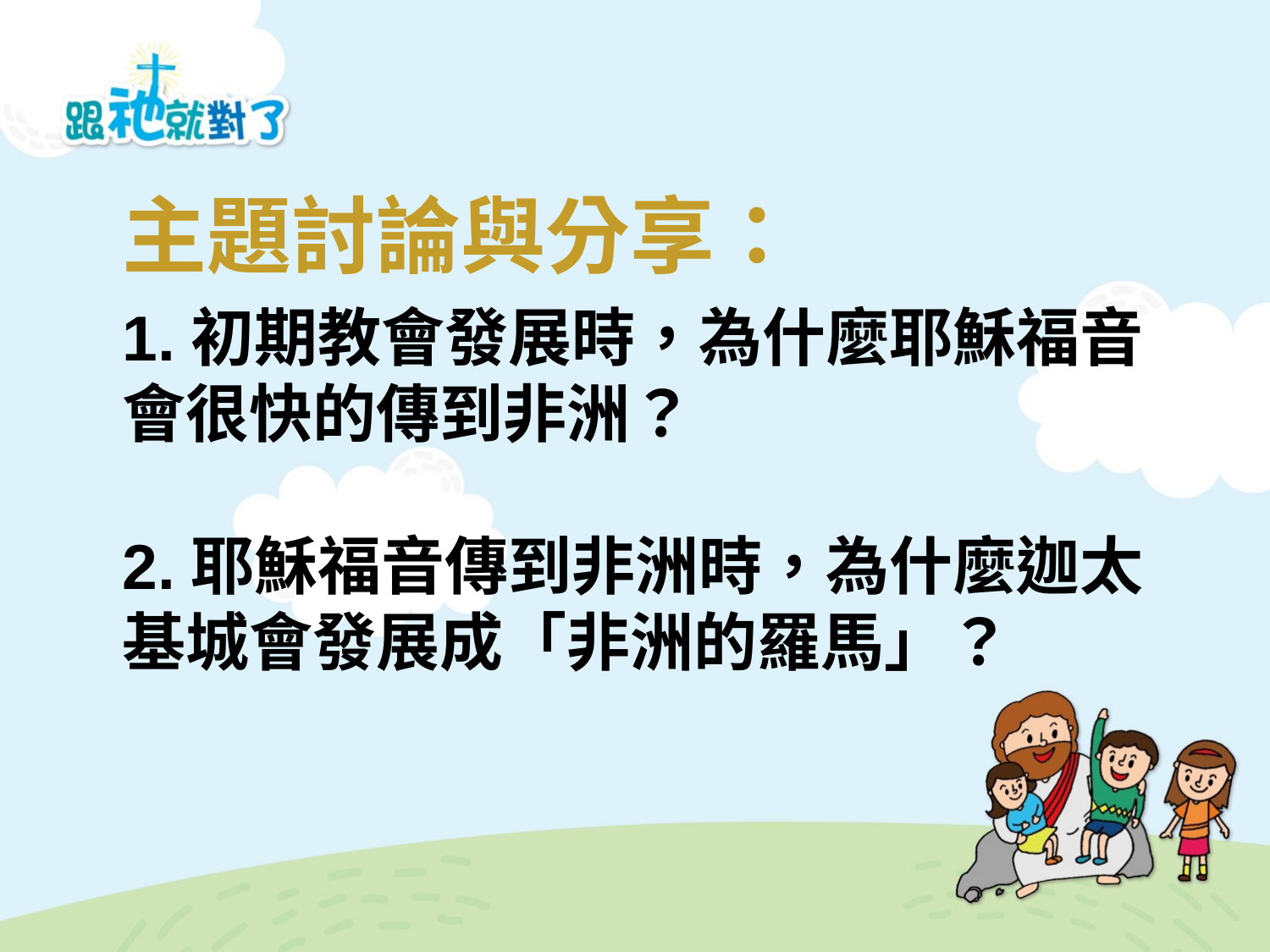

主題討論與分享：
1.初期教會發展時，為什麼耶穌福音會很快的傳到非洲？

2.耶穌福音傳到非洲時，為什麼迦太基城會發展成「非洲的羅馬」？